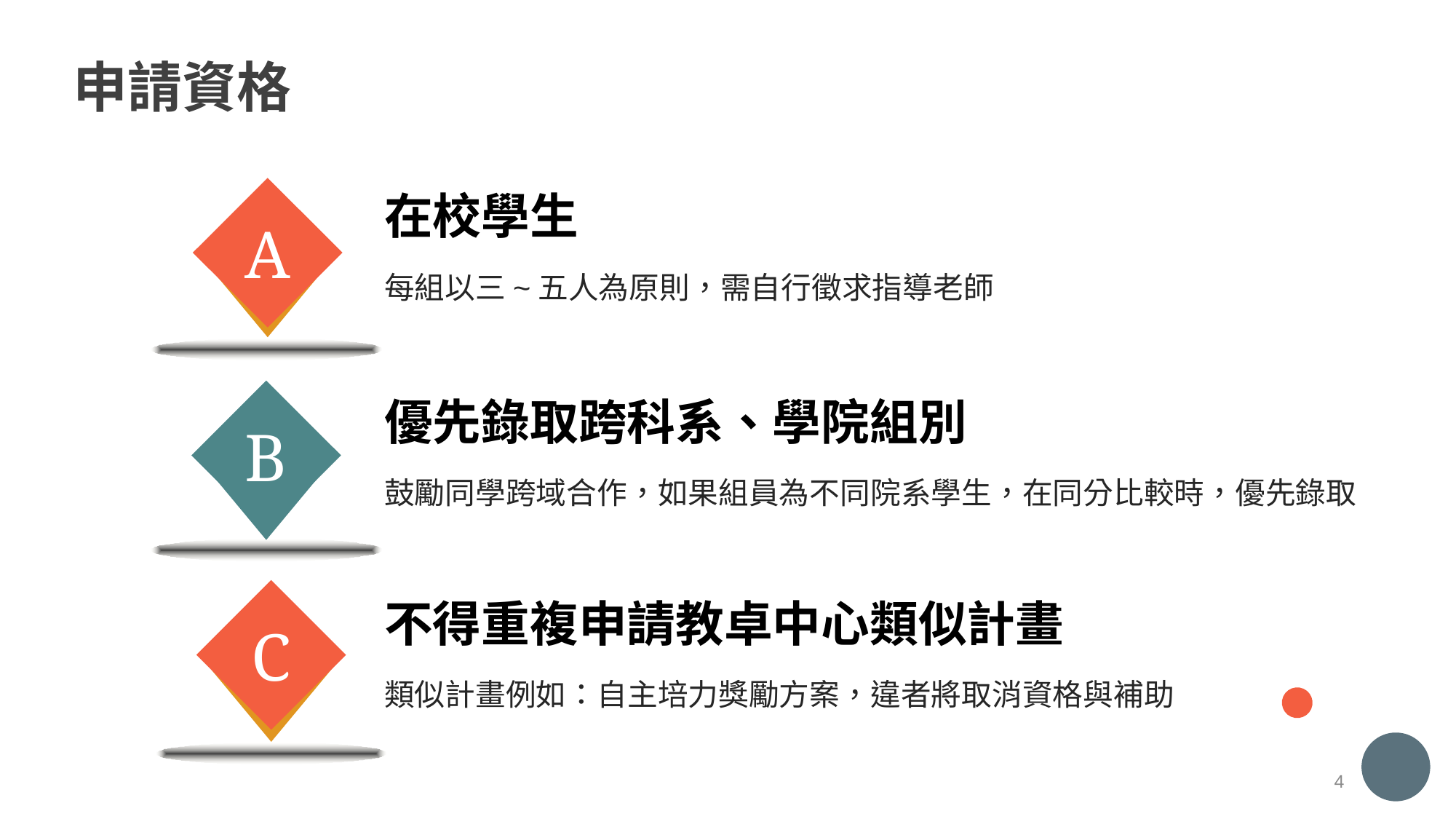

申請資格
A

在校學生

每組以三~五人為原則，需自行徵求指導老師

B

優先錄取跨科系、學院組別

鼓勵同學跨域合作，如果組員為不同院系學生，在同分比較時，優先錄取

C

不得重複申請教卓中心類似計畫

類似計畫例如：自主培力獎勵方案，違者將取消資格與補助

4